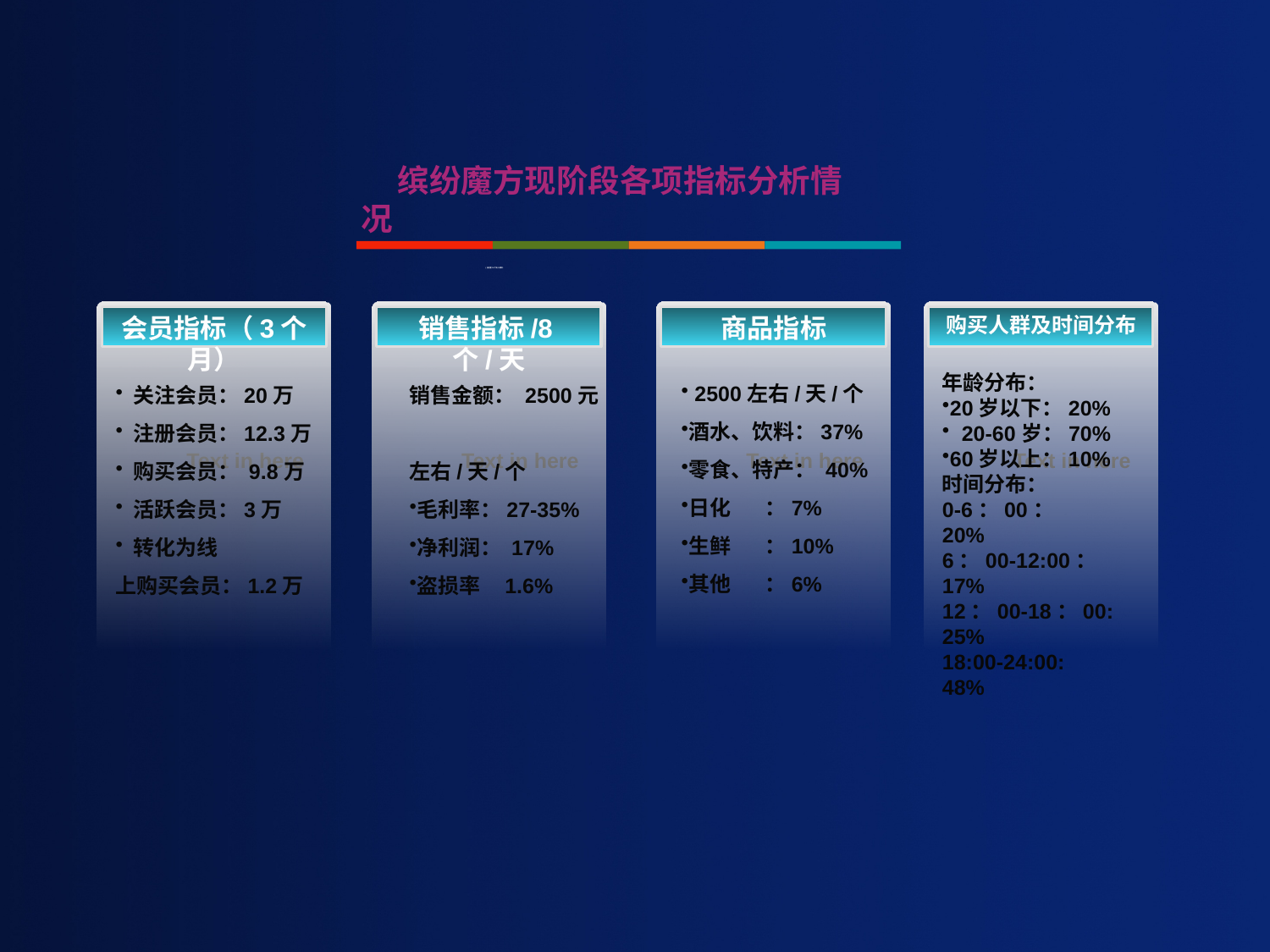

缤纷魔方现阶段各项指标分析情况
              (已运营18个无人超市）

会员指标（3个月）
销售指标/8个/天
商品指标
购买人群及时间分布

 2500左右/天/个
酒水、饮料：37%
零食、特产： 40%
日化       ：7%
生鲜       ：10%
其他       ：6%

 关注会员：20万
 注册会员：12.3万
 购买会员： 9.8万
 活跃会员：3万
 转化为线
上购买会员：1.2万
销售金额： 2500元
                左右/天/个
毛利率：27-35%
净利润： 17%
盗损率    1.6%

年龄分布：
20岁以下：20%
  20-60岁：70%
60岁以上：10%
时间分布：
0-6：00：           20%
6：00-12:00：    17%
12：00-18：00:  25%
18:00-24:00:      48%

Text in here
Text in here
Text in here
Text in here